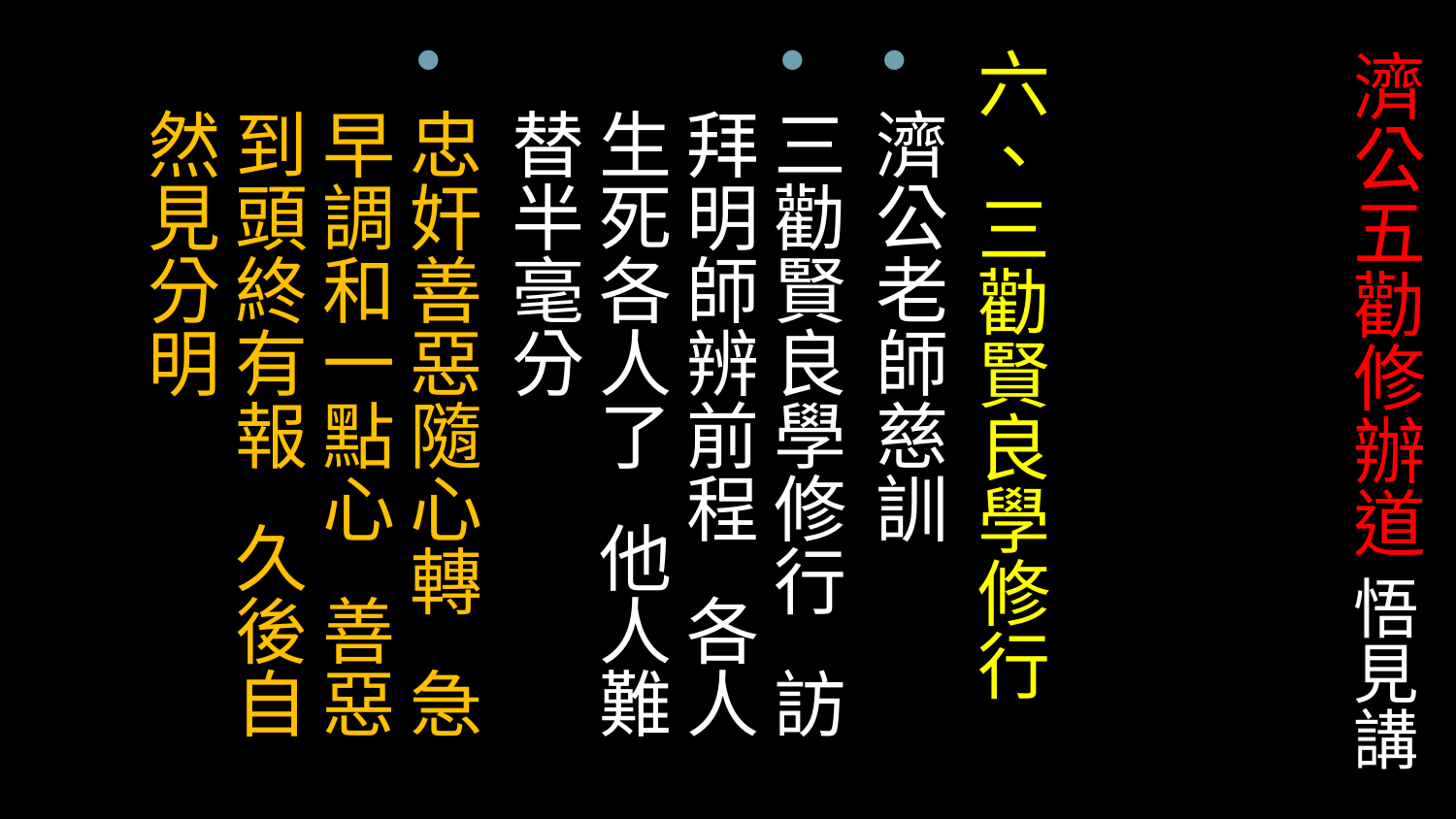

六、三勸賢良學修行
濟公老師慈訓
三勸賢良學修行   訪拜明師辨前程   各人生死各人了   他人難替半毫分
忠奸善惡隨心轉   急早調和一點心   善惡到頭終有報   久後自然見分明

# 濟公五勸修辦道 悟見講